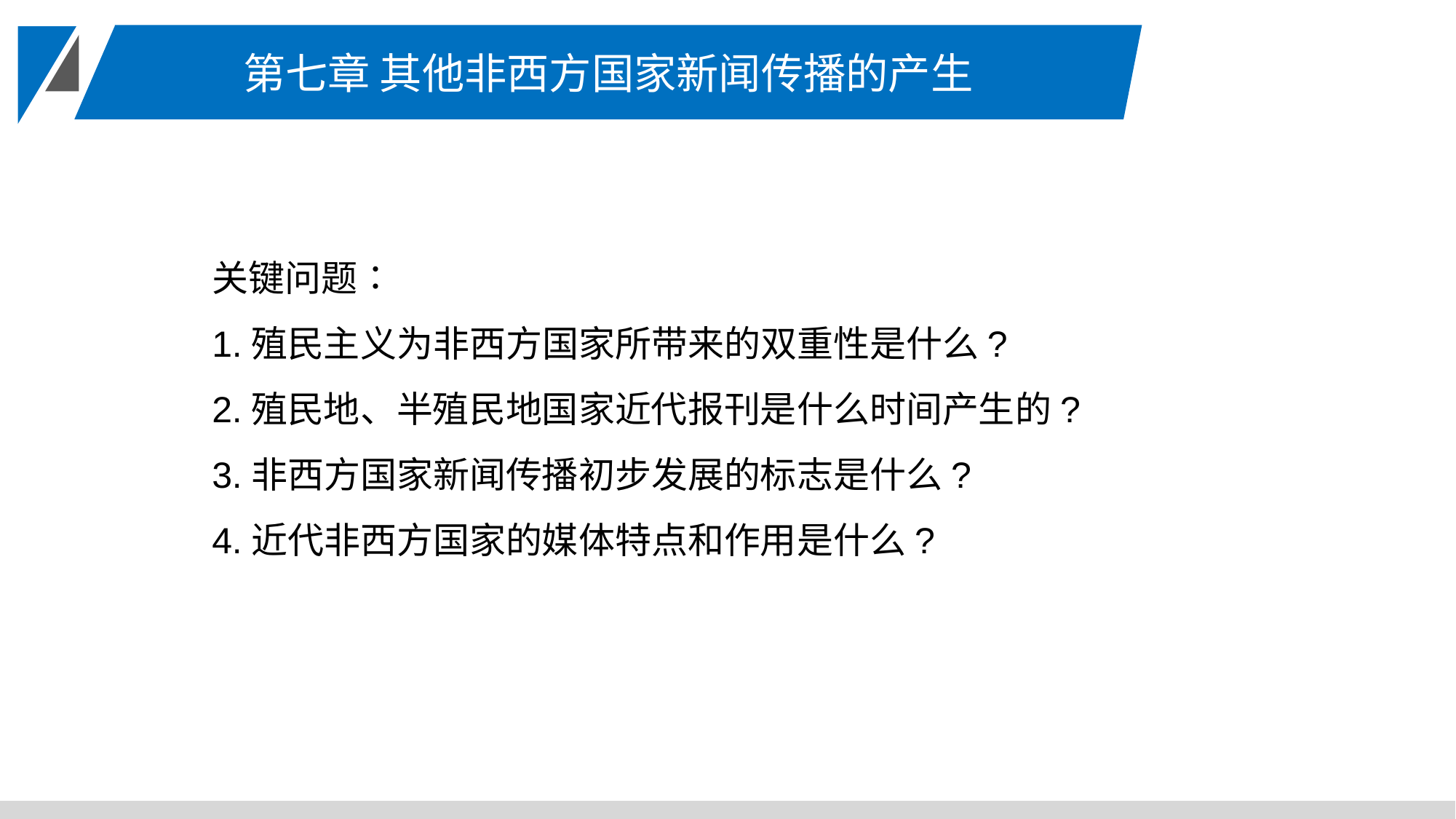

第七章 其他非西方国家新闻传播的产生
关键问题∶
1.殖民主义为非西方国家所带来的双重性是什么?
2.殖民地、半殖民地国家近代报刊是什么时间产生的?
3.非西方国家新闻传播初步发展的标志是什么?
4.近代非西方国家的媒体特点和作用是什么?